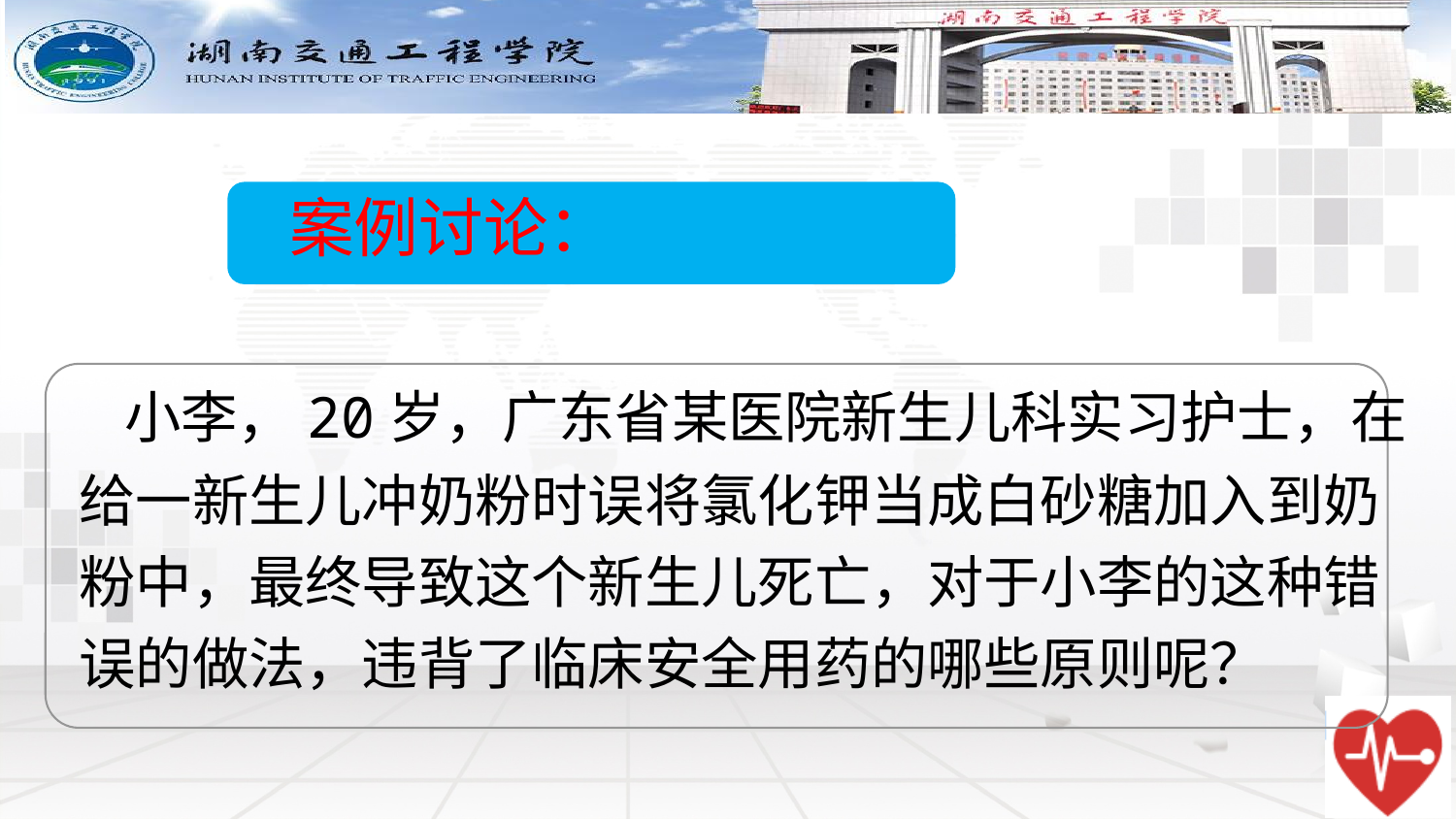

案例讨论：
  小李，20岁，广东省某医院新生儿科实习护士，在给一新生儿冲奶粉时误将氯化钾当成白砂糖加入到奶粉中，最终导致这个新生儿死亡，对于小李的这种错误的做法，违背了临床安全用药的哪些原则呢？